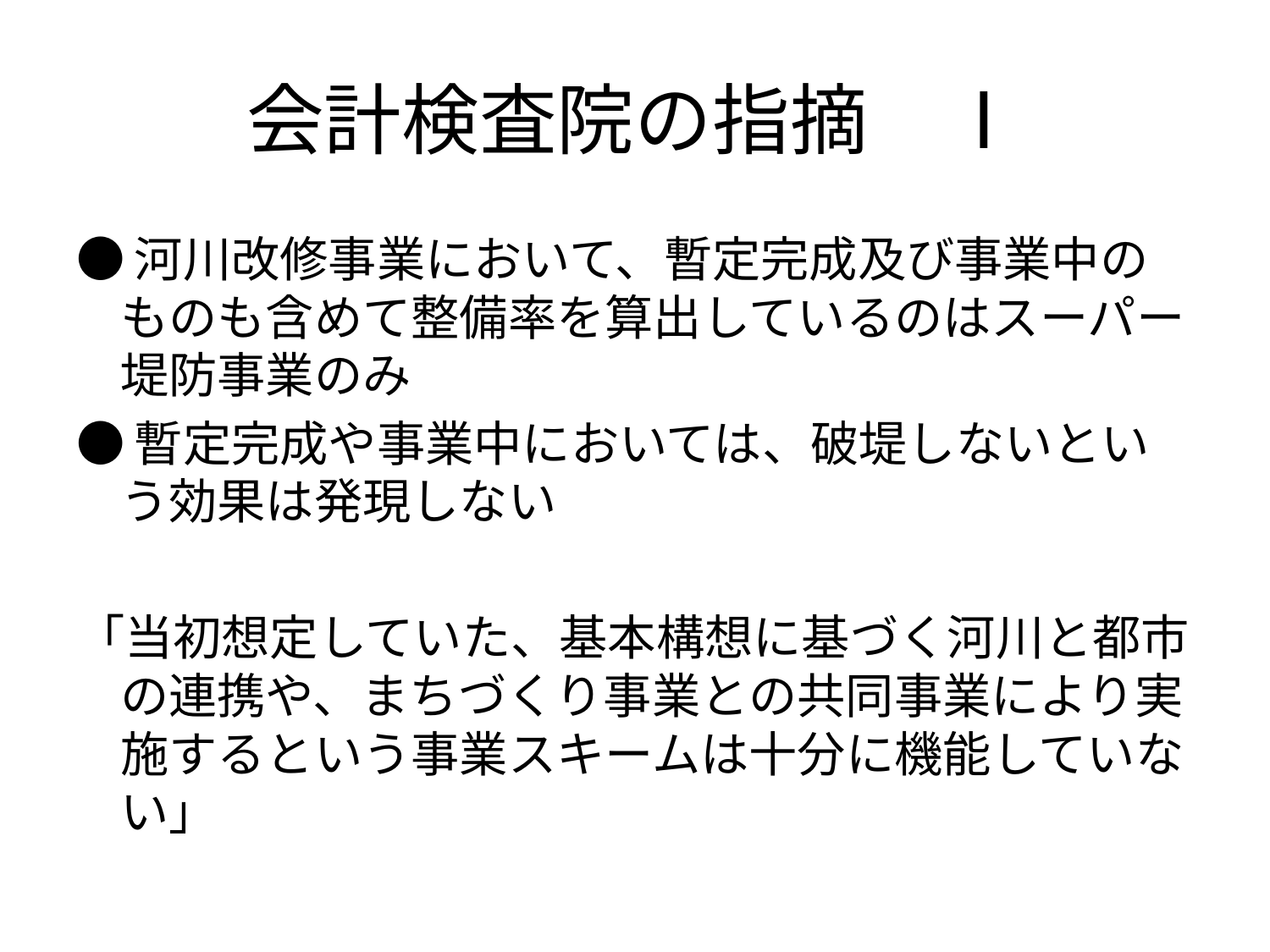

# 会計検査院の指摘　Ⅰ
●河川改修事業において、暫定完成及び事業中のものも含めて整備率を算出しているのはスーパー堤防事業のみ
●暫定完成や事業中においては、破堤しないという効果は発現しない

「当初想定していた、基本構想に基づく河川と都市の連携や、まちづくり事業との共同事業により実施するという事業スキームは十分に機能していない」